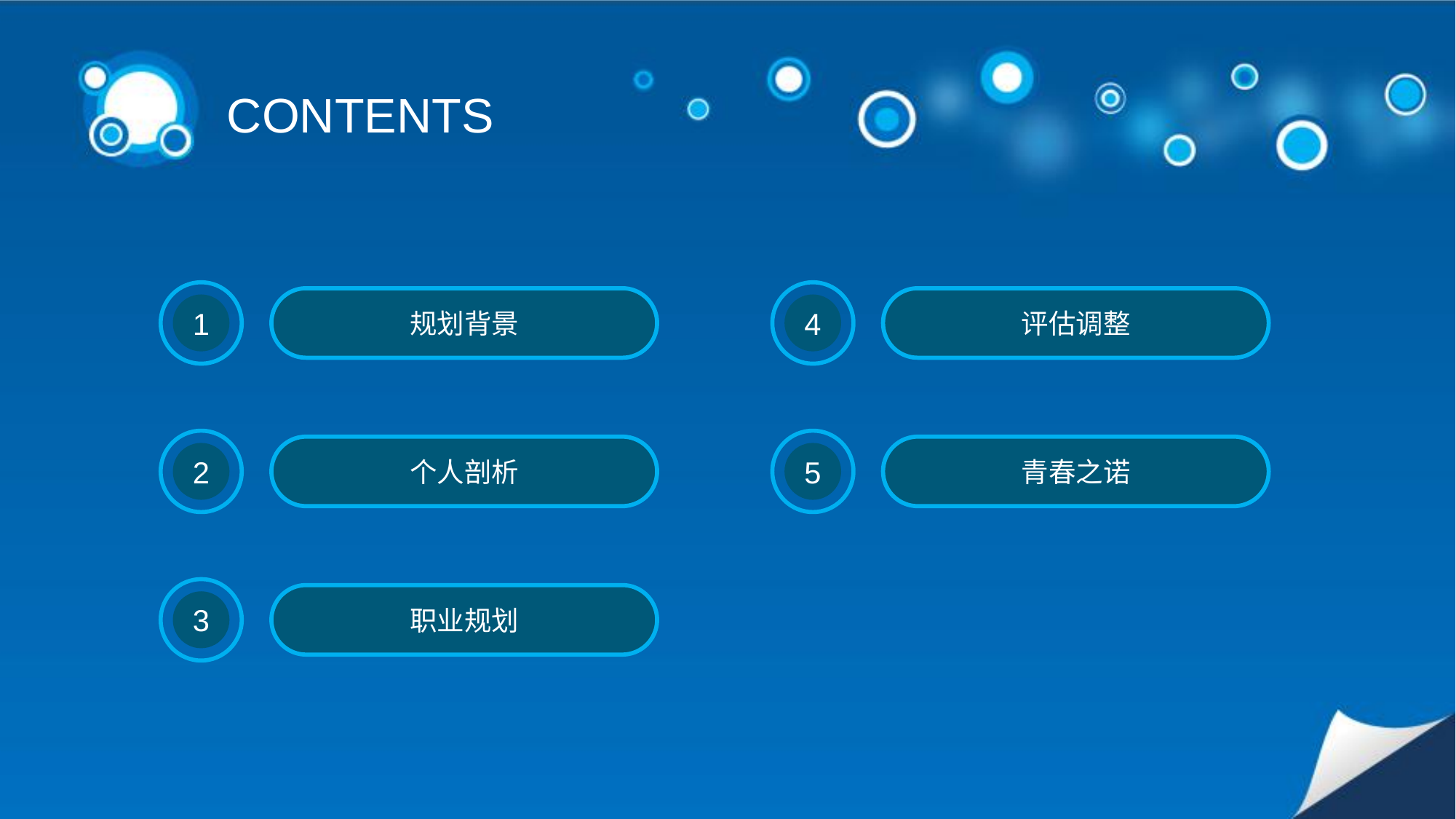

CONTENTS

规划背景
评估调整
1
4

个人剖析
青春之诺
2
5

职业规划
3